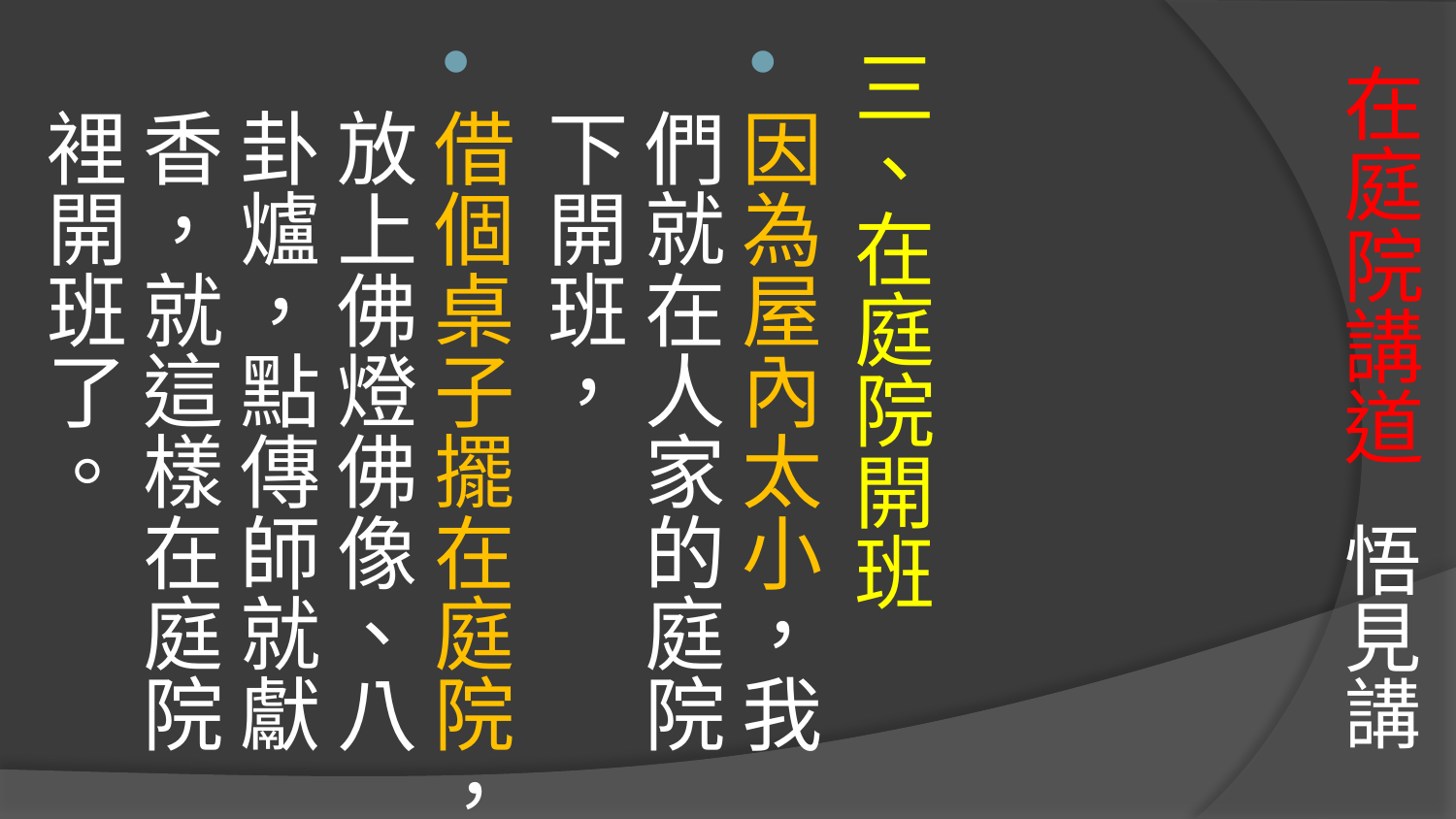

# 在庭院講道   悟見講
三、在庭院開班
因為屋內太小，我們就在人家的庭院下開班，
借個桌子擺在庭院，放上佛燈佛像、八卦爐，點傳師就獻香，就這樣在庭院裡開班了。